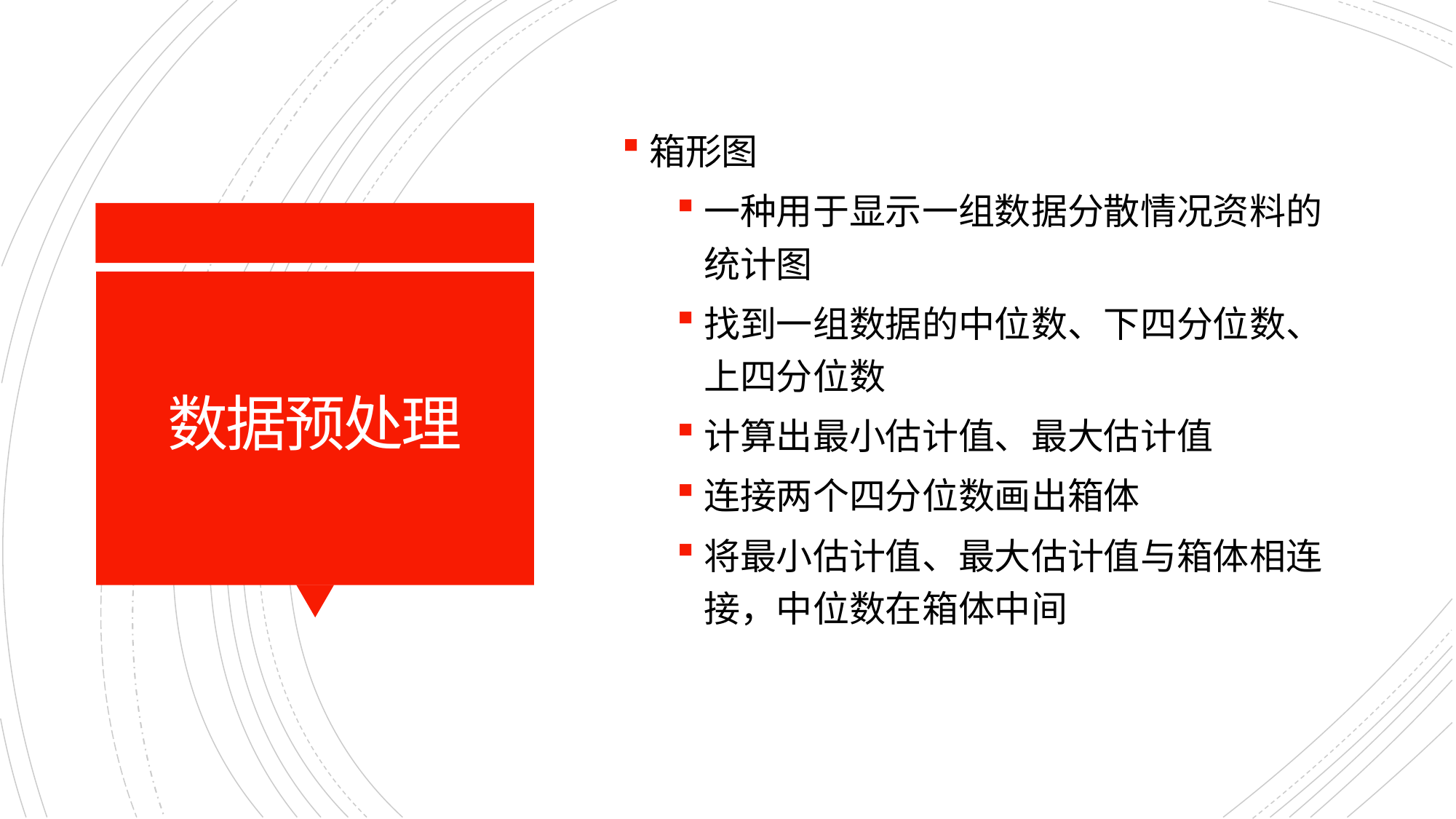

箱形图
一种用于显示一组数据分散情况资料的统计图
找到一组数据的中位数、下四分位数、上四分位数
计算出最小估计值、最大估计值
连接两个四分位数画出箱体
将最小估计值、最大估计值与箱体相连接，中位数在箱体中间

# 数据预处理